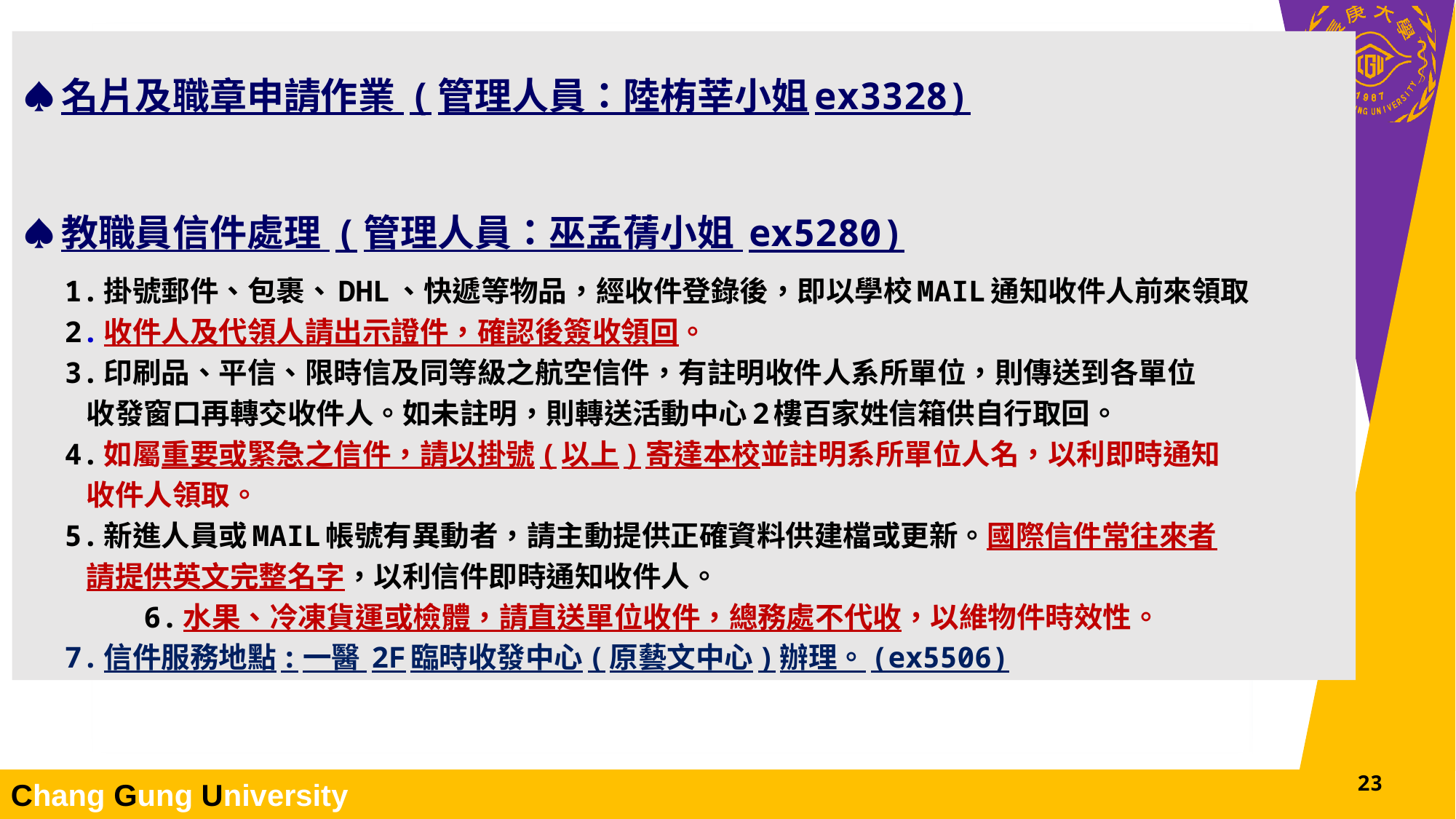

♠名片及職章申請作業 (管理人員：陸栯莘小姐ex3328)

♠教職員信件處理 (管理人員：巫孟蒨小姐 ex5280)
		1.掛號郵件、包裹、DHL、快遞等物品，經收件登錄後，即以學校MAIL通知收件人前來領取
		2.收件人及代領人請出示證件，確認後簽收領回。
		3.印刷品、平信、限時信及同等級之航空信件，有註明收件人系所單位，則傳送到各單位
         收發窗口再轉交收件人。如未註明，則轉送活動中心2樓百家姓信箱供自行取回。
		4.如屬重要或緊急之信件，請以掛號(以上)寄達本校並註明系所單位人名，以利即時通知
         收件人領取。
		5.新進人員或MAIL帳號有異動者，請主動提供正確資料供建檔或更新。國際信件常往來者
         請提供英文完整名字，以利信件即時通知收件人。
       6.水果、冷凍貨運或檢體，請直送單位收件，總務處不代收，以維物件時效性。
		7.信件服務地點:一醫 2F臨時收發中心(原藝文中心)辦理。(ex5506)

23